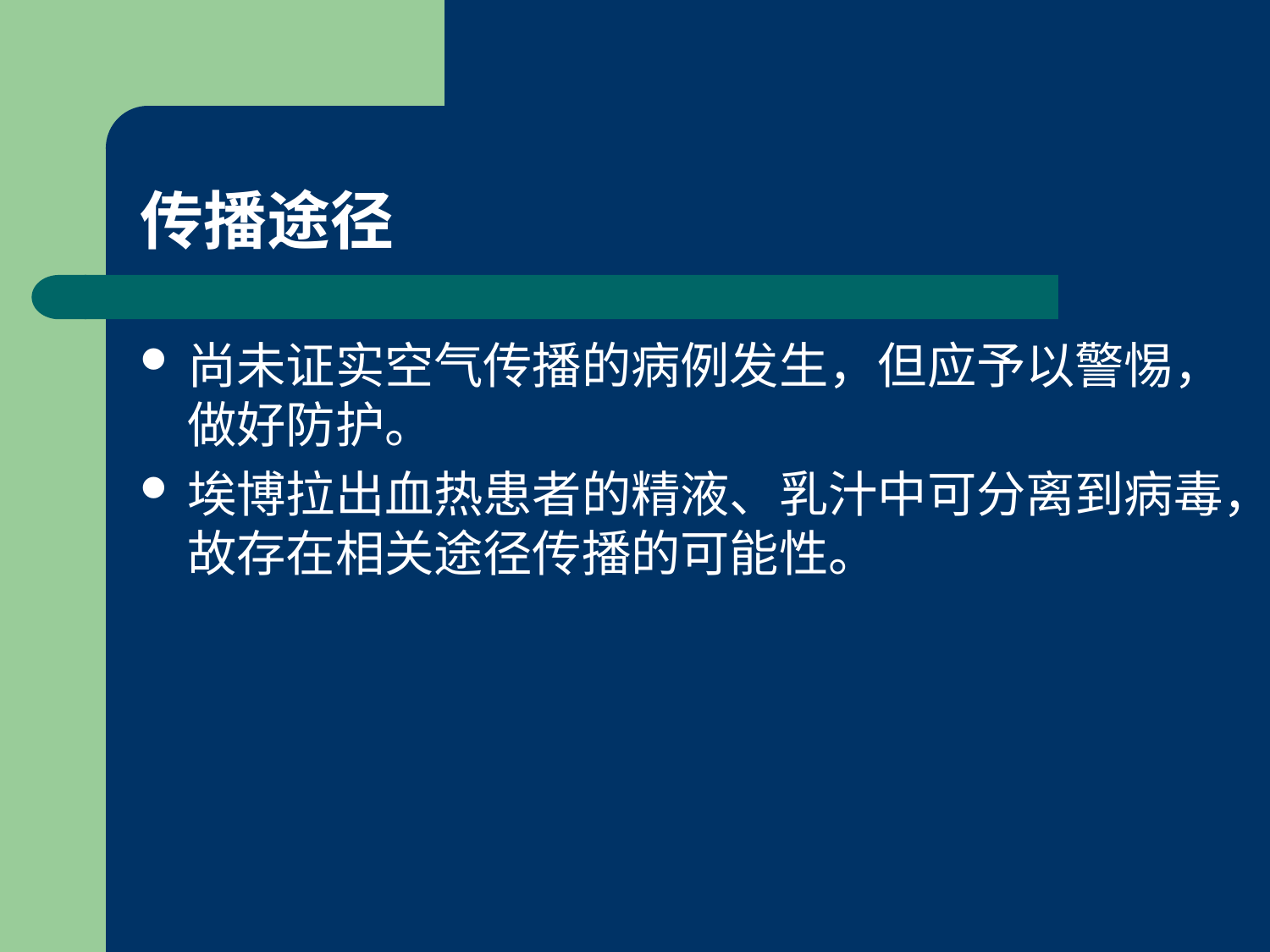

# 传播途径
尚未证实空气传播的病例发生，但应予以警惕，做好防护。
埃博拉出血热患者的精液、乳汁中可分离到病毒，故存在相关途径传播的可能性。